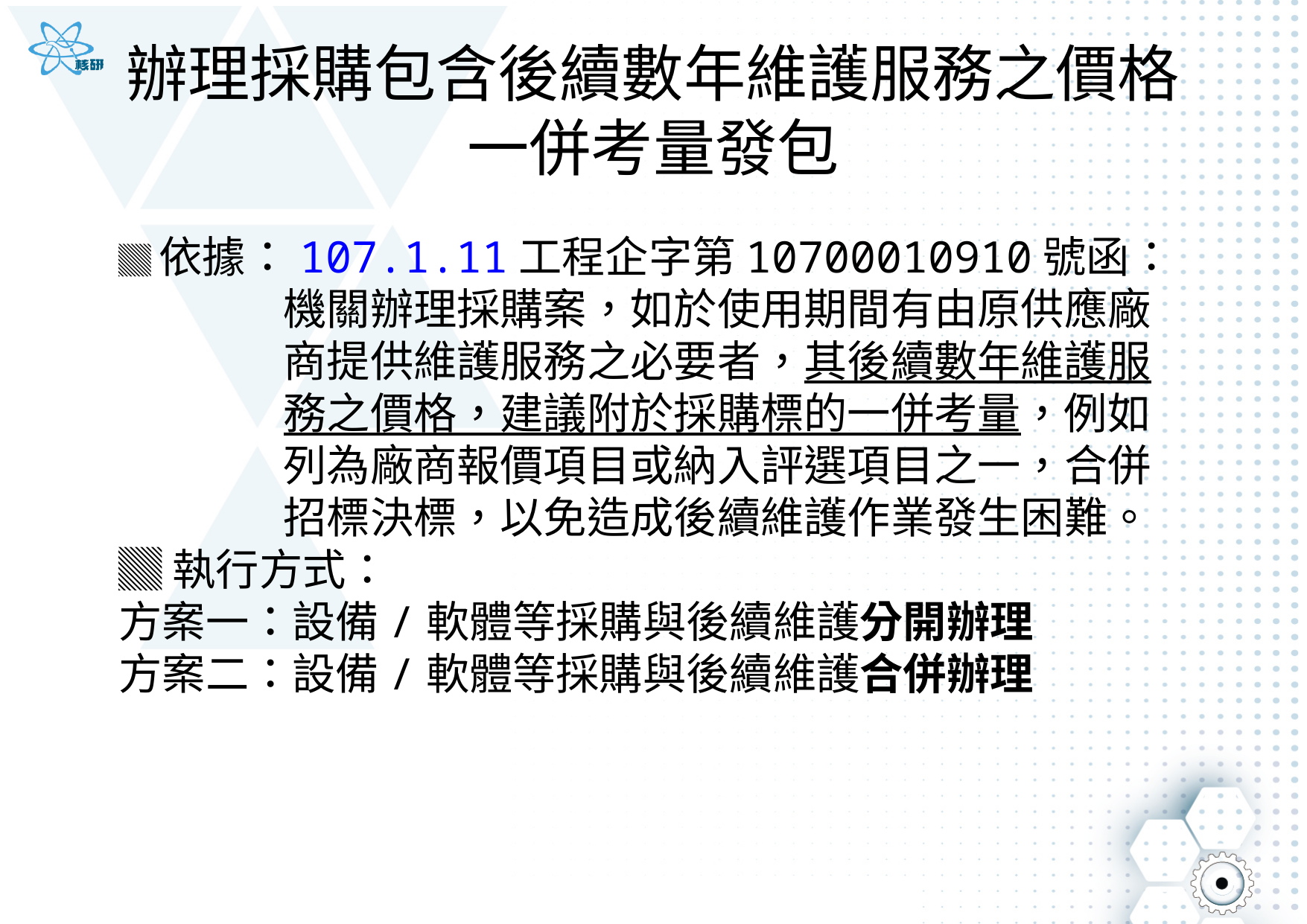

# 辦理採購包含後續數年維護服務之價格 一併考量發包
▓依據：107.1.11工程企字第10700010910號函：機關辦理採購案，如於使用期間有由原供應廠商提供維護服務之必要者，其後續數年維護服務之價格，建議附於採購標的一併考量，例如列為廠商報價項目或納入評選項目之一，合併招標決標，以免造成後續維護作業發生困難。
▓執行方式：
方案一：設備/軟體等採購與後續維護分開辦理
方案二：設備/軟體等採購與後續維護合併辦理